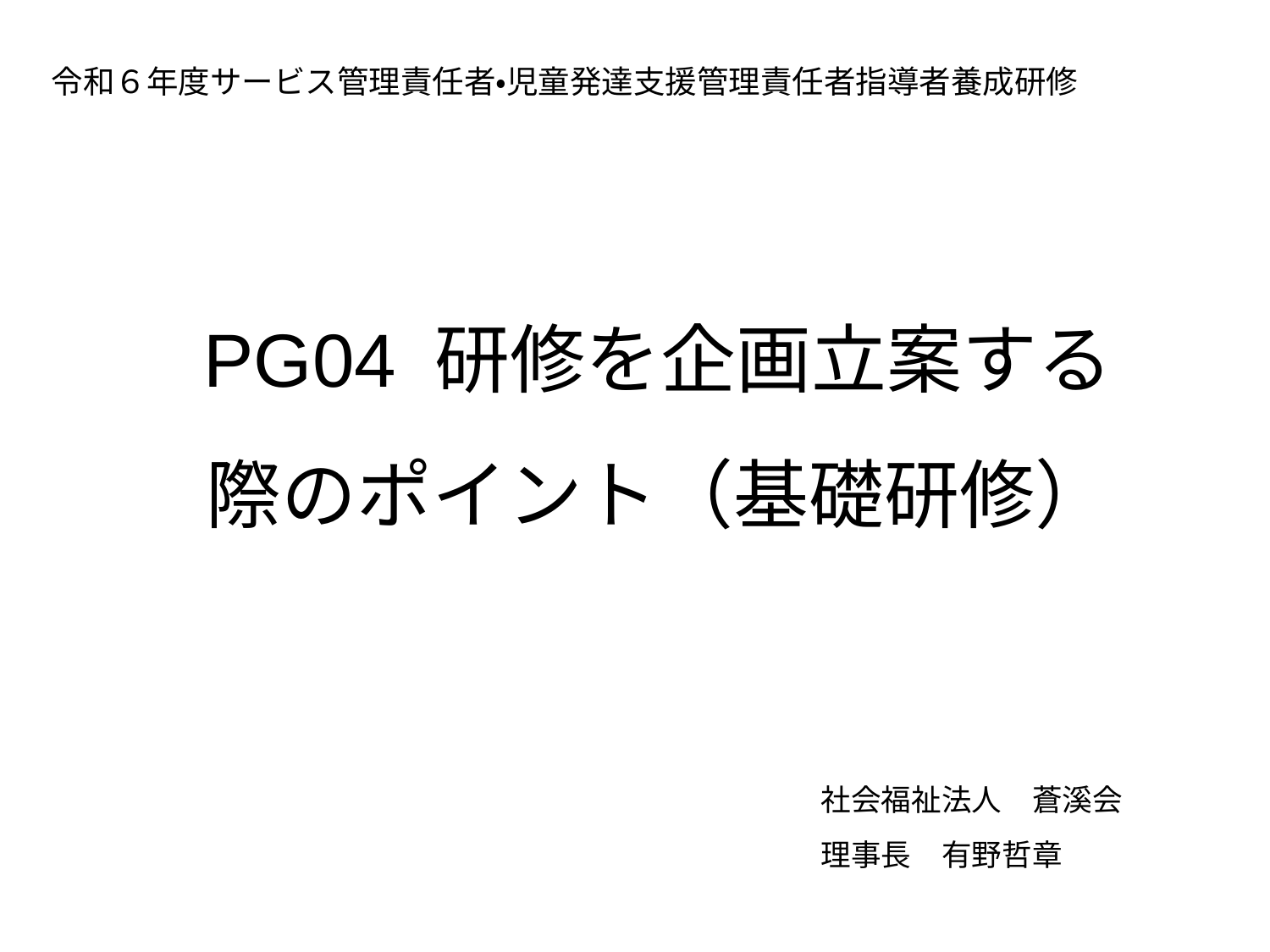

令和６年度サービス管理責任者・児童発達支援管理責任者指導者養成研修
# PG04 研修を企画立案する際のポイント（基礎研修）
社会福祉法人　蒼溪会
理事長　有野哲章